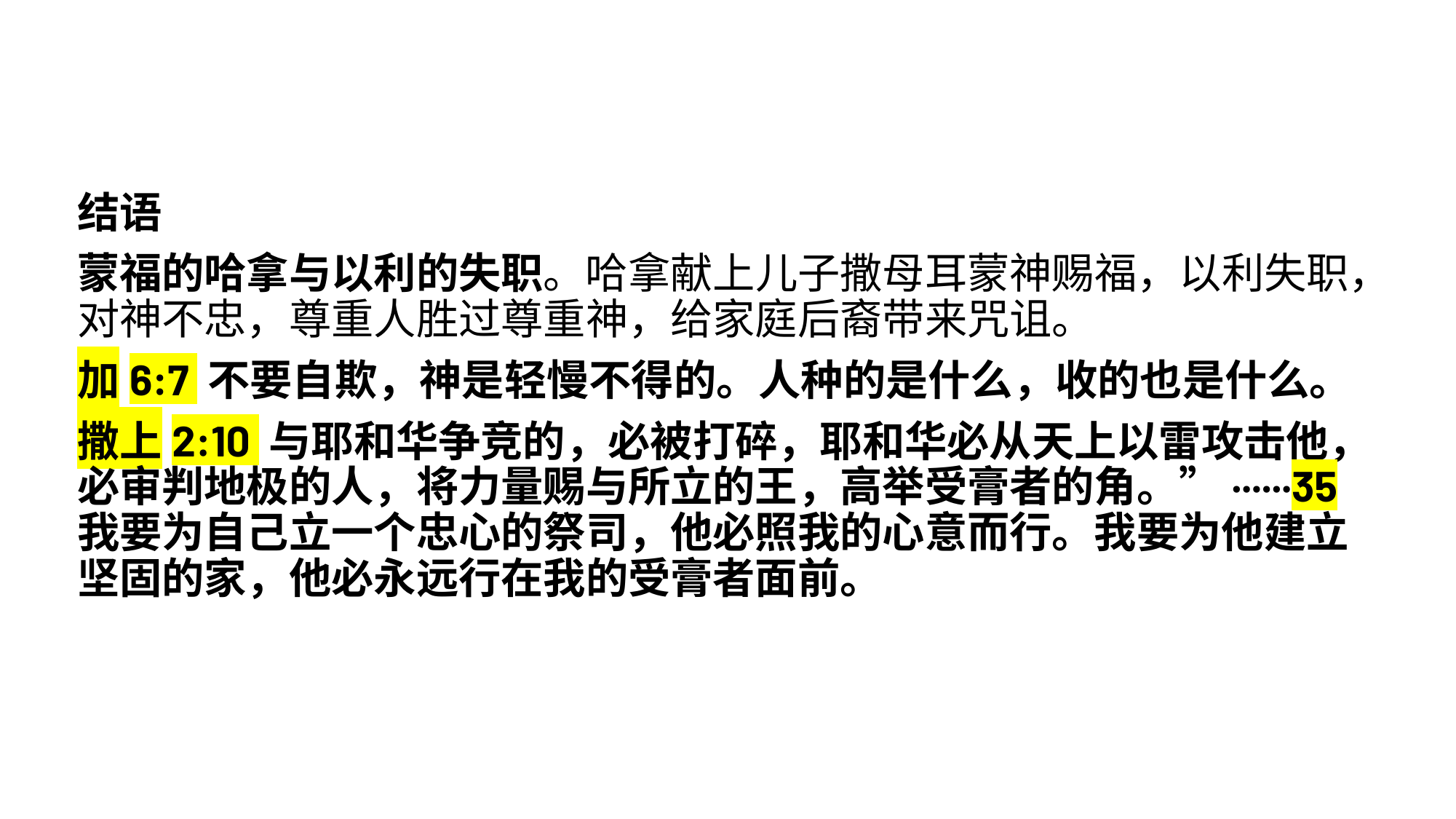

结语
蒙福的哈拿与以利的失职。哈拿献上儿子撒母耳蒙神赐福，以利失职，对神不忠，尊重人胜过尊重神，给家庭后裔带来咒诅。
加6:7 不要自欺，神是轻慢不得的。人种的是什么，收的也是什么。
撒上2:10 与耶和华争竞的，必被打碎，耶和华必从天上以雷攻击他，必审判地极的人，将力量赐与所立的王，高举受膏者的角。”······35 我要为自己立一个忠心的祭司，他必照我的心意而行。我要为他建立坚固的家，他必永远行在我的受膏者面前。